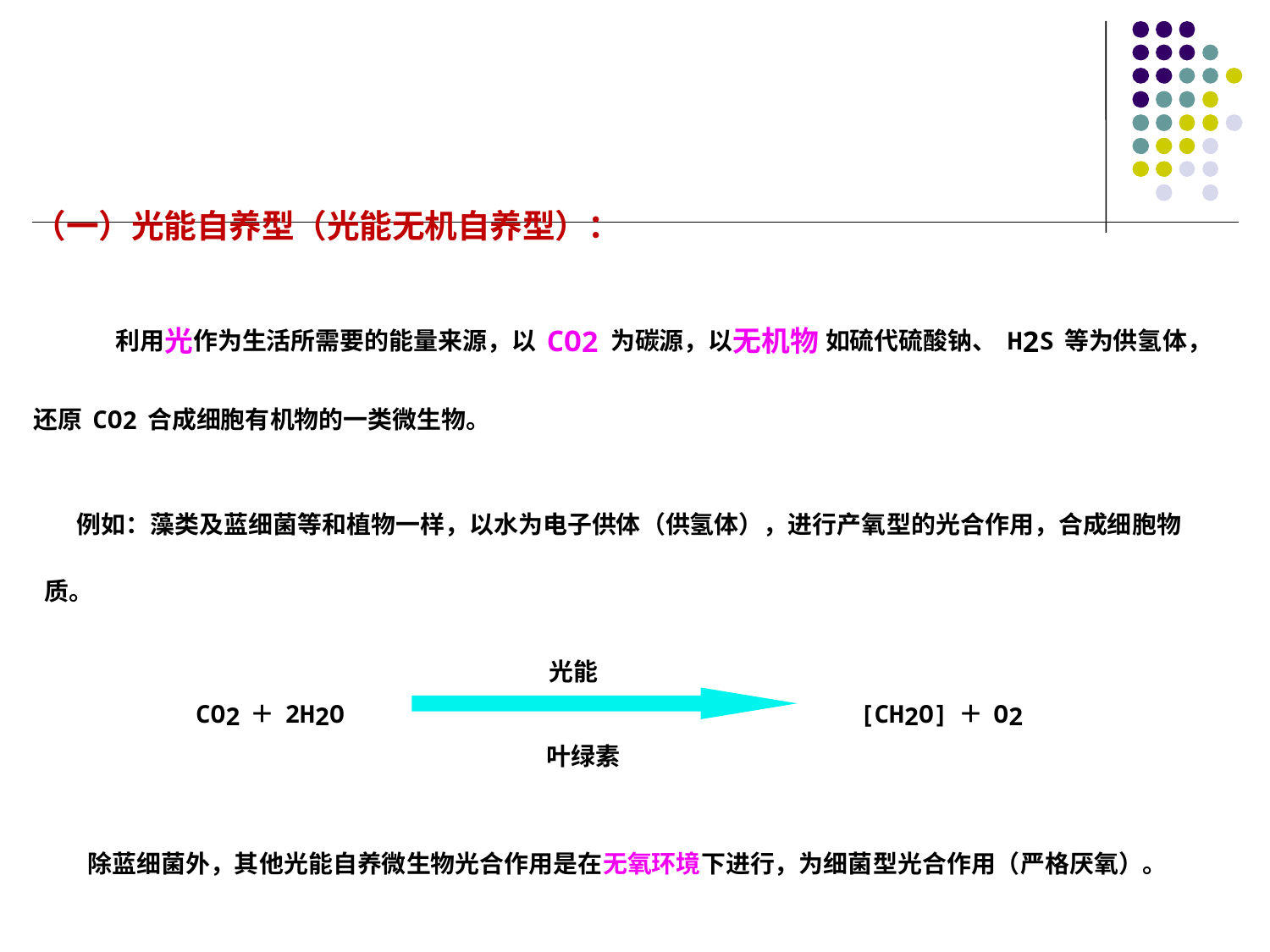

（一）光能自养型（光能无机自养型）：
                                           利用光作为生活所需要的能量来源，以CO2为碳源，以无机物 如硫代硫酸钠、H2S等为供氢体，还原CO2合成细胞有机物的一类微生物。
    例如：藻类及蓝细菌等和植物一样，以水为电子供体（供氢体），进行产氧型的光合作用，合成细胞物质。
光能
CO2＋2H2O
[CH2O]＋O2

叶绿素
      除蓝细菌外，其他光能自养微生物光合作用是在无氧环境下进行，为细菌型光合作用（严格厌氧）。